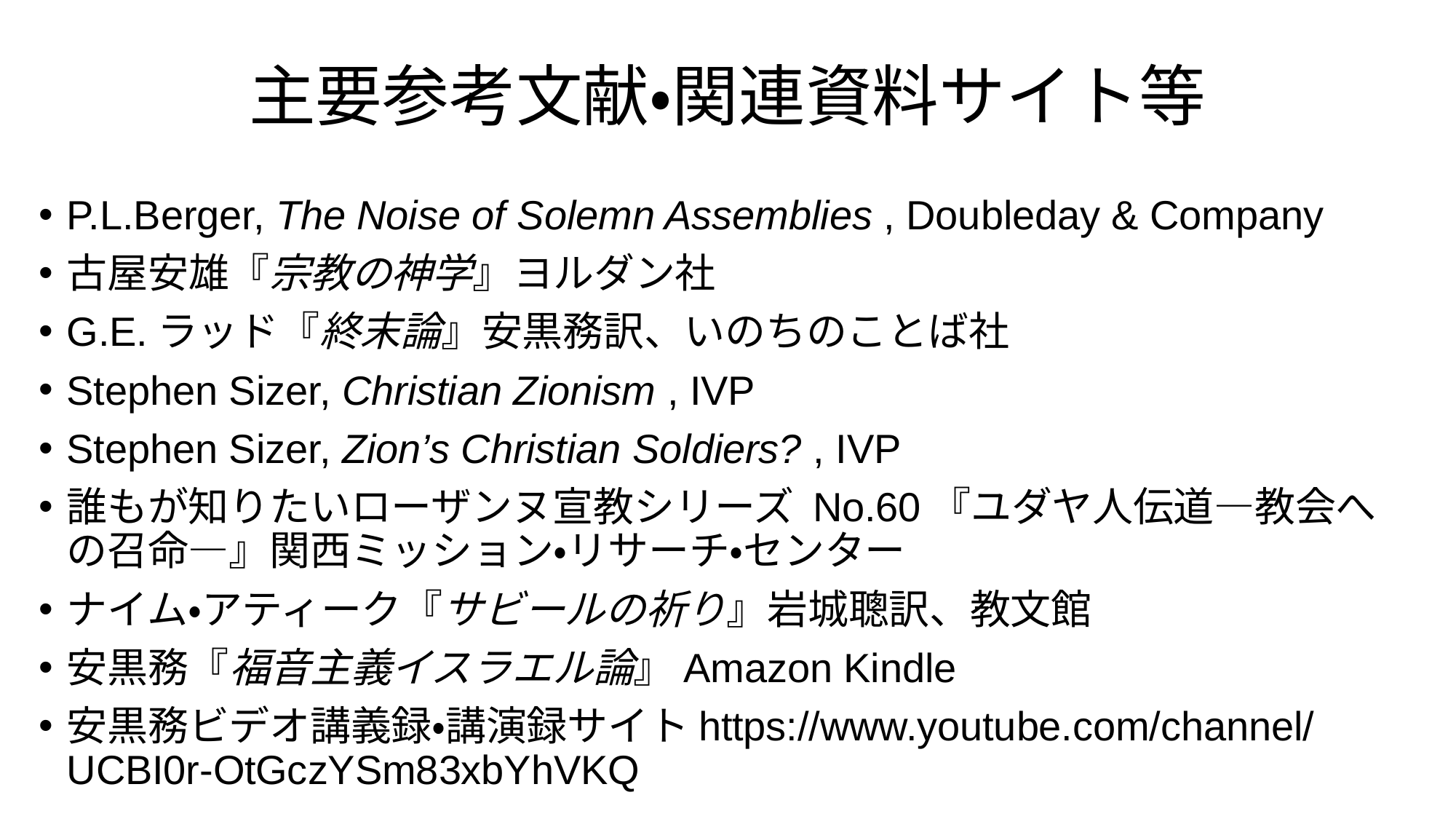

# 主要参考文献・関連資料サイト等
P.L.Berger, The Noise of Solemn Assemblies , Doubleday & Company
古屋安雄『宗教の神学』ヨルダン社
G.E.ラッド『終末論』安黒務訳、いのちのことば社
Stephen Sizer, Christian Zionism , IVP
Stephen Sizer, Zion’s Christian Soldiers? , IVP
誰もが知りたいローザンヌ宣教シリーズ No.60『ユダヤ人伝道―教会への召命―』関西ミッション・リサーチ・センター
ナイム・アティーク『サビールの祈り』岩城聰訳、教文館
安黒務『福音主義イスラエル論』Amazon Kindle
安黒務ビデオ講義録・講演録サイトhttps://www.youtube.com/channel/UCBI0r-OtGczYSm83xbYhVKQ